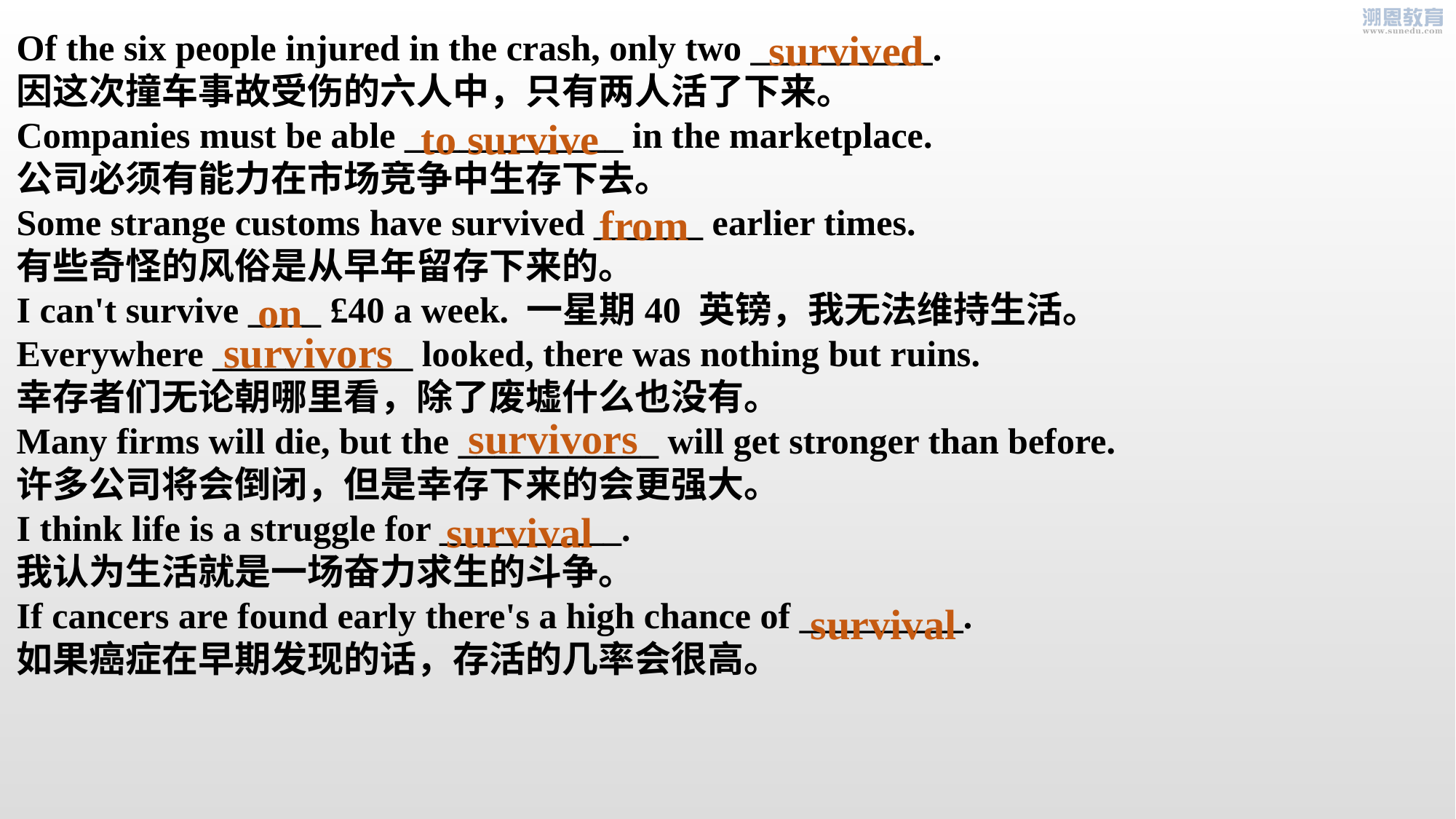

Of the six people injured in the crash, only two __________.
因这次撞车事故受伤的六人中，只有两人活了下来。
Companies must be able ____________ in the marketplace.
公司必须有能力在市场竞争中生存下去。
Some strange customs have survived ______ earlier times.
有些奇怪的风俗是从早年留存下来的。
I can't survive ____ £40 a week. 一星期40 英镑，我无法维持生活。
Everywhere ___________ looked, there was nothing but ruins.
幸存者们无论朝哪里看，除了废墟什么也没有。
Many firms will die, but the ___________ will get stronger than before.
许多公司将会倒闭，但是幸存下来的会更强大。
I think life is a struggle for __________.
我认为生活就是一场奋力求生的斗争。
If cancers are found early there's a high chance of _________.
如果癌症在早期发现的话，存活的几率会很高。
survived
to survive
from
on
survivors
survivors
survival
survival